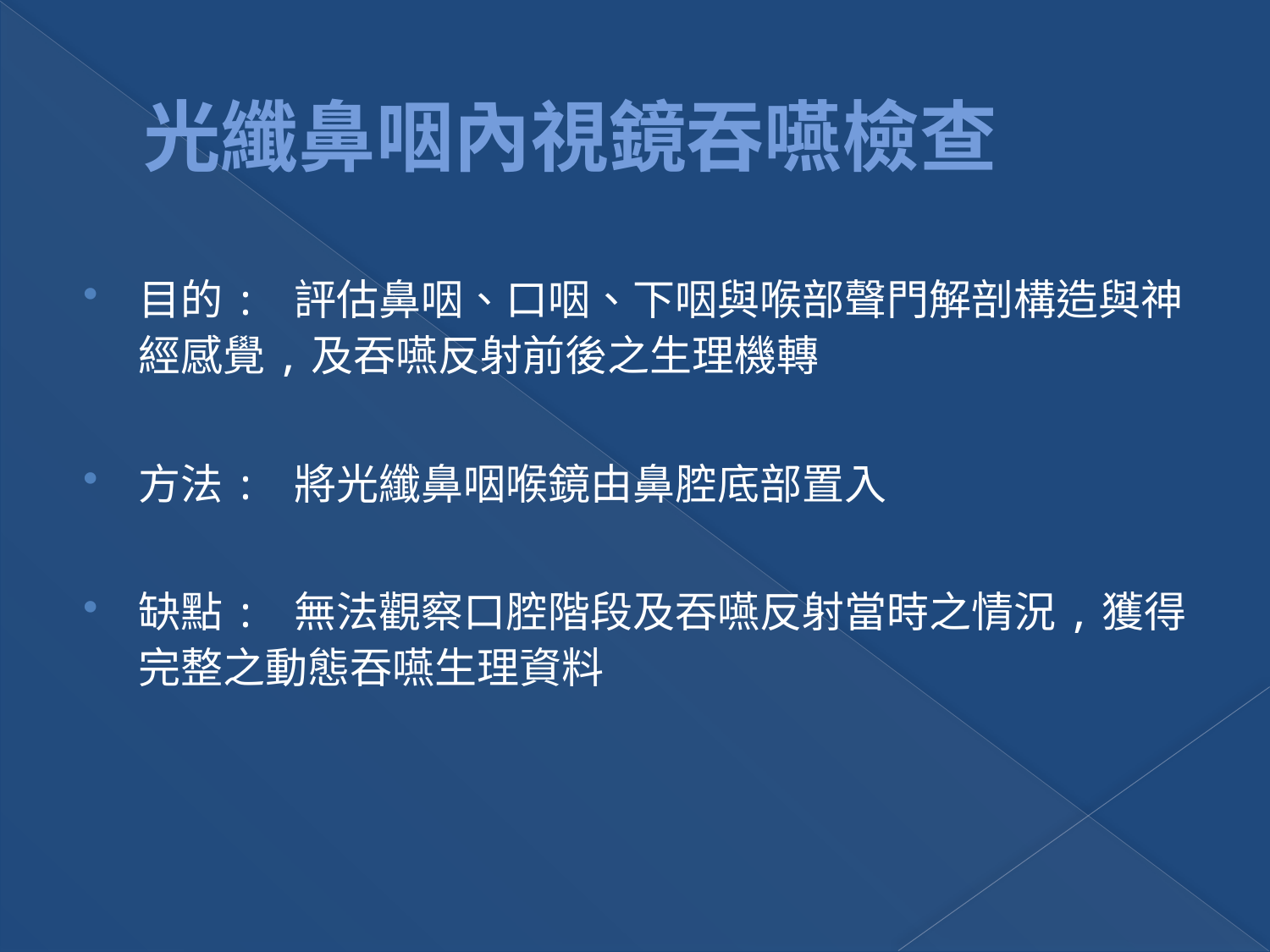

# 光纖鼻咽內視鏡吞嚥檢查
目的: 評估鼻咽、口咽、下咽與喉部聲門解剖構造與神經感覺,及吞嚥反射前後之生理機轉

方法: 將光纖鼻咽喉鏡由鼻腔底部置入

缺點: 無法觀察口腔階段及吞嚥反射當時之情況,獲得完整之動態吞嚥生理資料